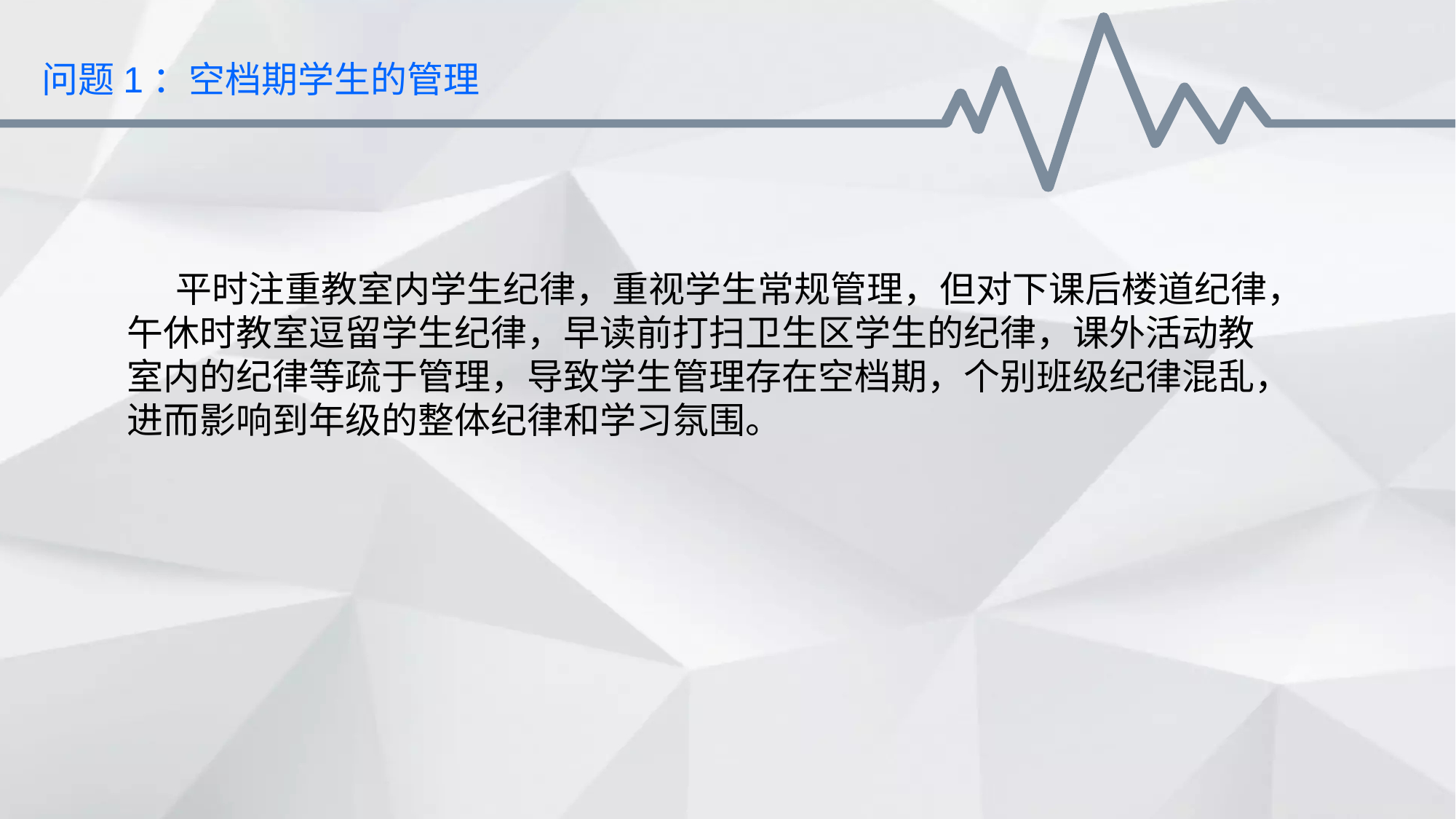

问题1：空档期学生的管理
平时注重教室内学生纪律，重视学生常规管理，但对下课后楼道纪律，午休时教室逗留学生纪律，早读前打扫卫生区学生的纪律，课外活动教室内的纪律等疏于管理，导致学生管理存在空档期，个别班级纪律混乱，进而影响到年级的整体纪律和学习氛围。